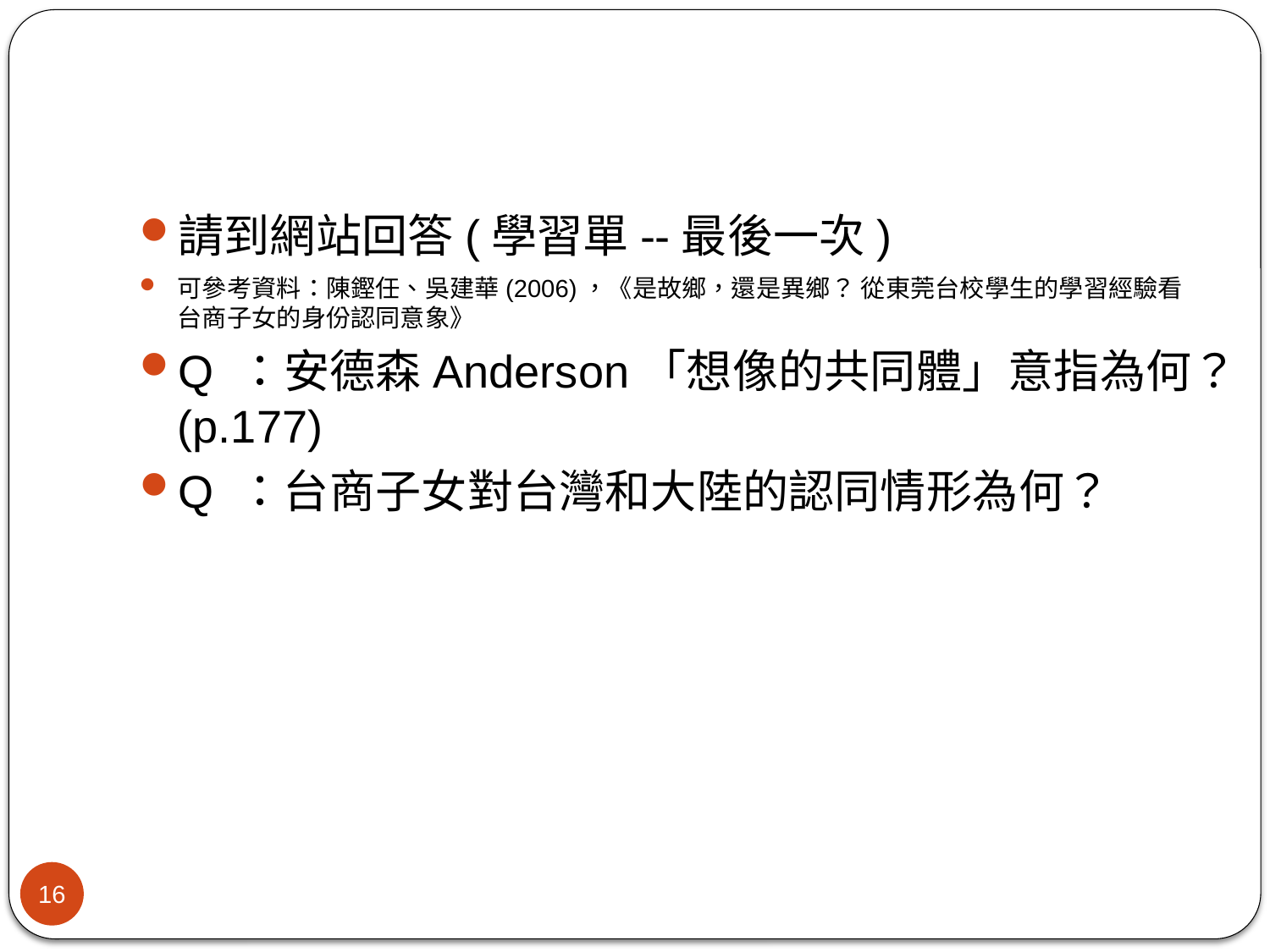

#
請到網站回答(學習單--最後一次)
可參考資料：陳鏗任、吳建華(2006)，《是故鄉，還是異鄉？ 從東莞台校學生的學習經驗看台商子女的身份認同意象》
Q ：安德森Anderson「想像的共同體」意指為何？(p.177)
Q ：台商子女對台灣和大陸的認同情形為何？

16